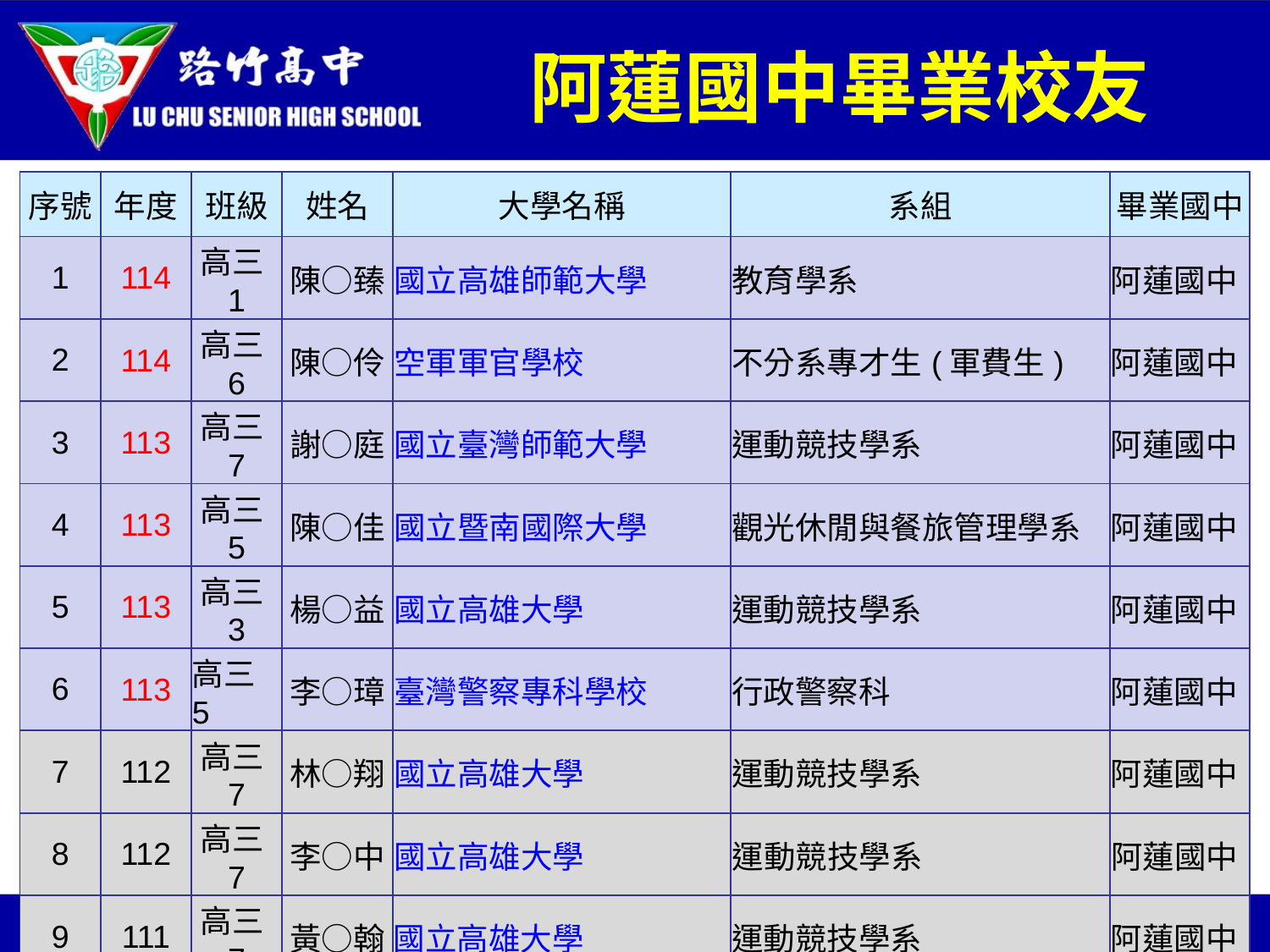

# 阿蓮國中畢業校友
| 序號 | 年度 | 班級 | 姓名 | 大學名稱 | 系組 | 畢業國中 |
| --- | --- | --- | --- | --- | --- | --- |
| 1 | 114 | 高三1 | 陳○臻 | 國立高雄師範大學 | 教育學系 | 阿蓮國中 |
| 2 | 114 | 高三6 | 陳○伶 | 空軍軍官學校 | 不分系專才生(軍費生) | 阿蓮國中 |
| 3 | 113 | 高三7 | 謝○庭 | 國立臺灣師範大學 | 運動競技學系 | 阿蓮國中 |
| 4 | 113 | 高三5 | 陳○佳 | 國立暨南國際大學 | 觀光休閒與餐旅管理學系 | 阿蓮國中 |
| 5 | 113 | 高三3 | 楊○益 | 國立高雄大學 | 運動競技學系 | 阿蓮國中 |
| 6 | 113 | 高三5 | 李○璋 | 臺灣警察專科學校 | 行政警察科 | 阿蓮國中 |
| 7 | 112 | 高三7 | 林○翔 | 國立高雄大學 | 運動競技學系 | 阿蓮國中 |
| 8 | 112 | 高三7 | 李○中 | 國立高雄大學 | 運動競技學系 | 阿蓮國中 |
| 9 | 111 | 高三7 | 黃○翰 | 國立高雄大學 | 運動競技學系 | 阿蓮國中 |
| 10 | 111 | 高三7 | 黃○忠 | 國立高雄大學 | 運動競技學系 | 阿蓮國中 |